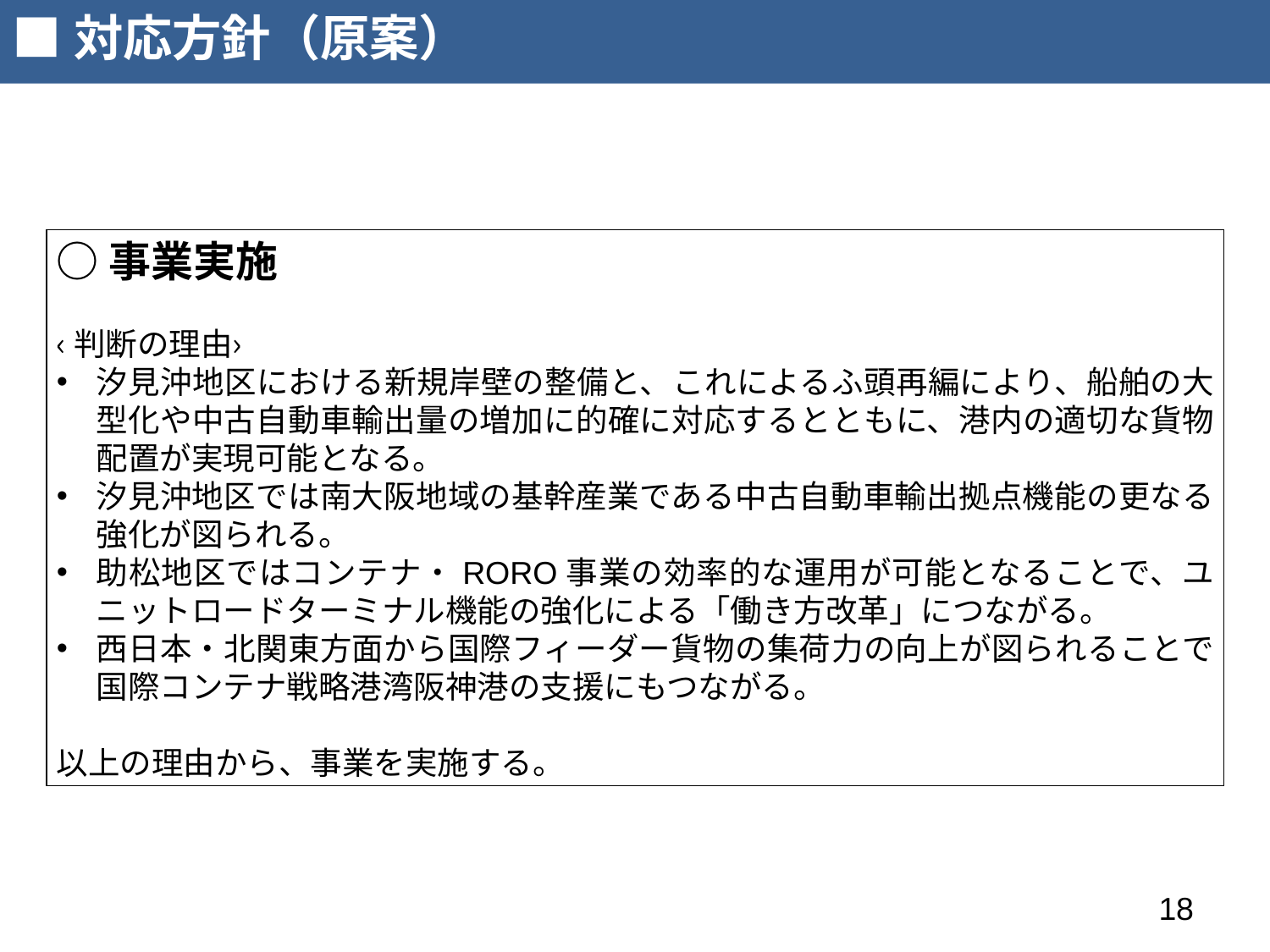

■対応方針（原案）
○事業実施

‹判断の理由›
汐見沖地区における新規岸壁の整備と、これによるふ頭再編により、船舶の大型化や中古自動車輸出量の増加に的確に対応するとともに、港内の適切な貨物配置が実現可能となる。
汐見沖地区では南大阪地域の基幹産業である中古自動車輸出拠点機能の更なる強化が図られる。
助松地区ではコンテナ・RORO事業の効率的な運用が可能となることで、ユニットロードターミナル機能の強化による「働き方改革」につながる。
西日本・北関東方面から国際フィーダー貨物の集荷力の向上が図られることで国際コンテナ戦略港湾阪神港の支援にもつながる。

以上の理由から、事業を実施する。
18